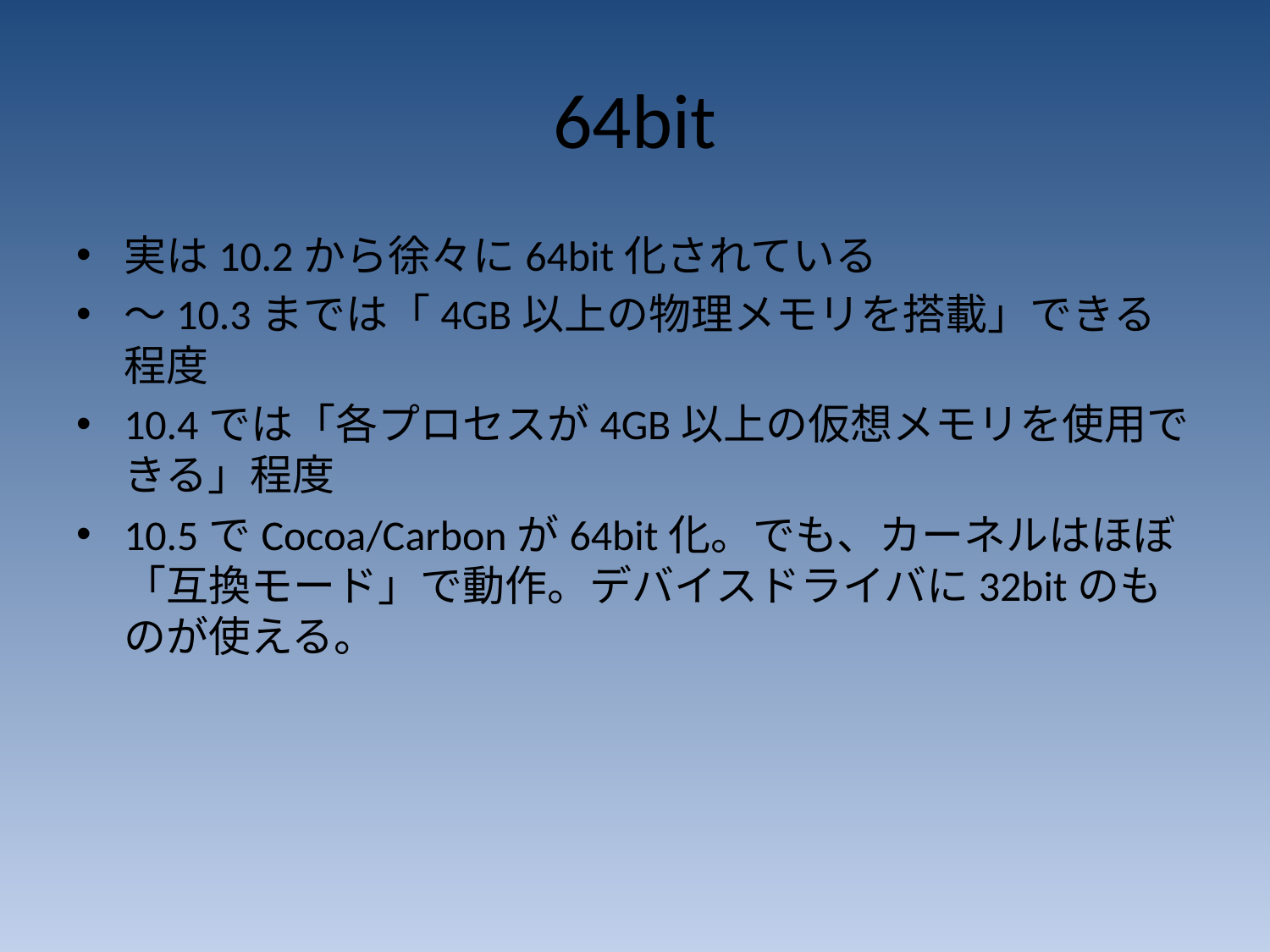

# 64bit
実は10.2から徐々に64bit化されている
～10.3までは「4GB以上の物理メモリを搭載」できる程度
10.4では「各プロセスが4GB以上の仮想メモリを使用できる」程度
10.5でCocoa/Carbonが64bit化。でも、カーネルはほぼ「互換モード」で動作。デバイスドライバに32bitのものが使える。